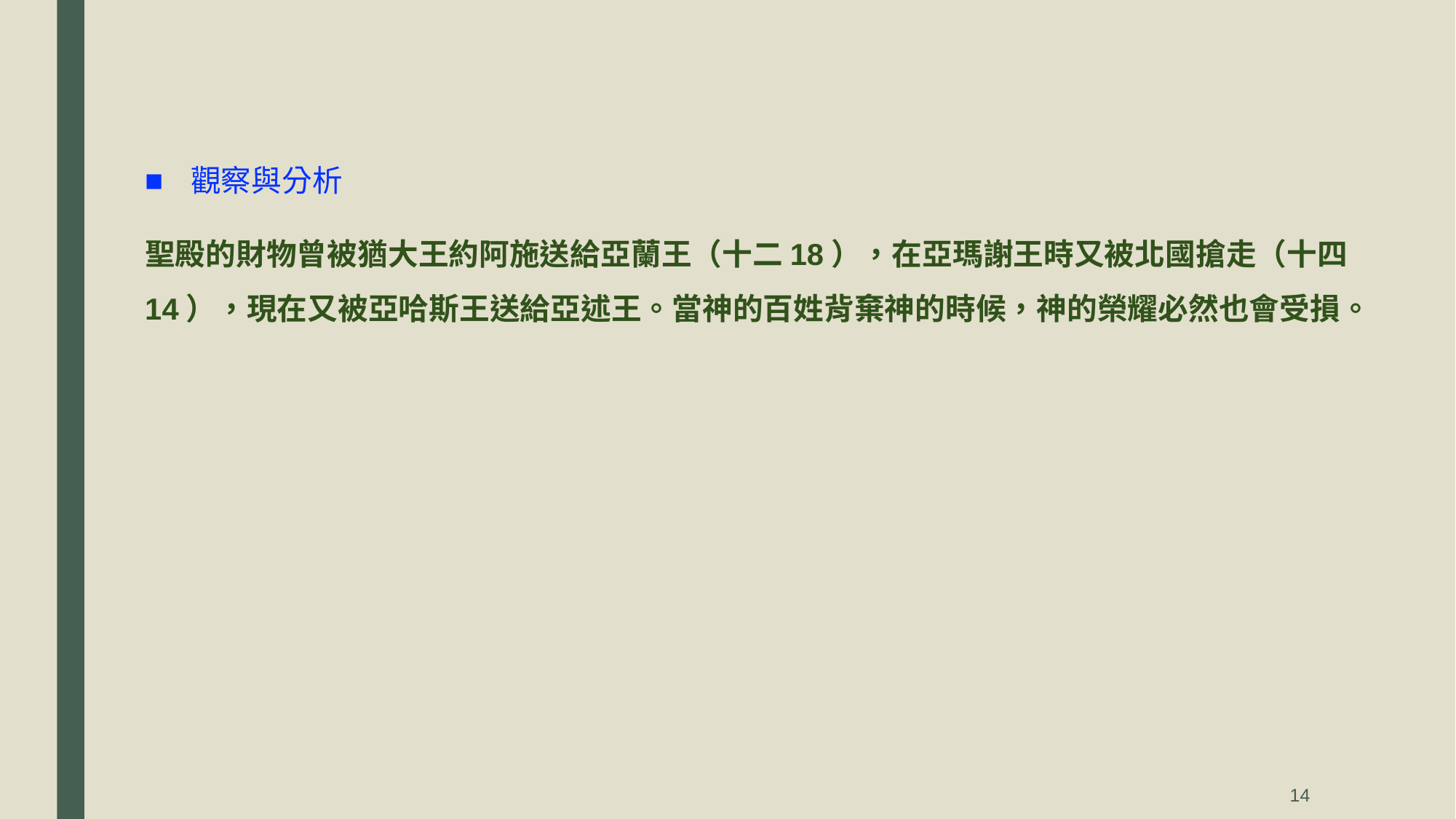

觀察與分析
聖殿的財物曾被猶大王約阿施送給亞蘭王（十二18），在亞瑪謝王時又被北國搶走（十四14），現在又被亞哈斯王送給亞述王。當神的百姓背棄神的時候，神的榮耀必然也會受損。

14